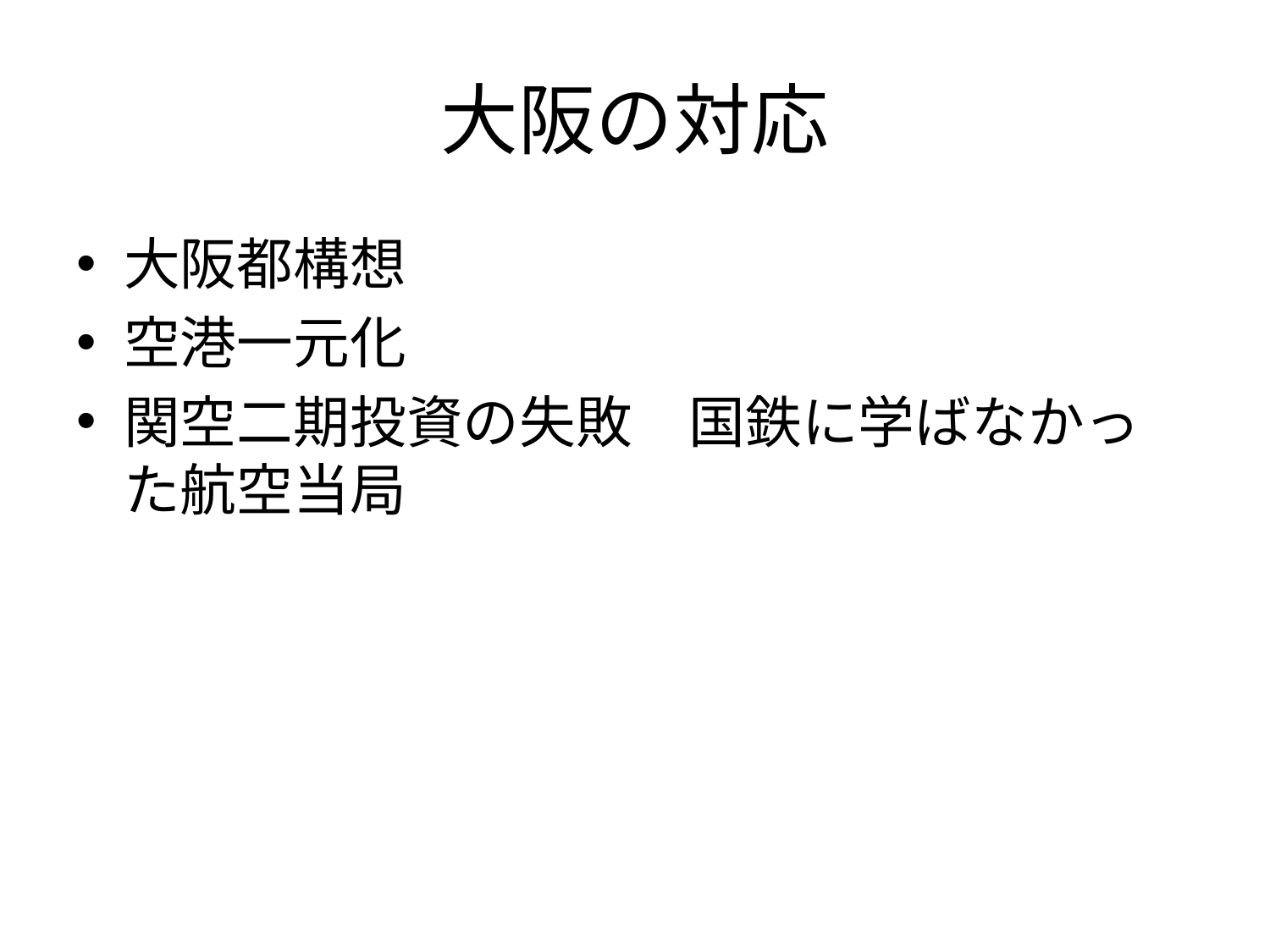

# 大阪の対応
大阪都構想
空港一元化
関空二期投資の失敗　国鉄に学ばなかった航空当局